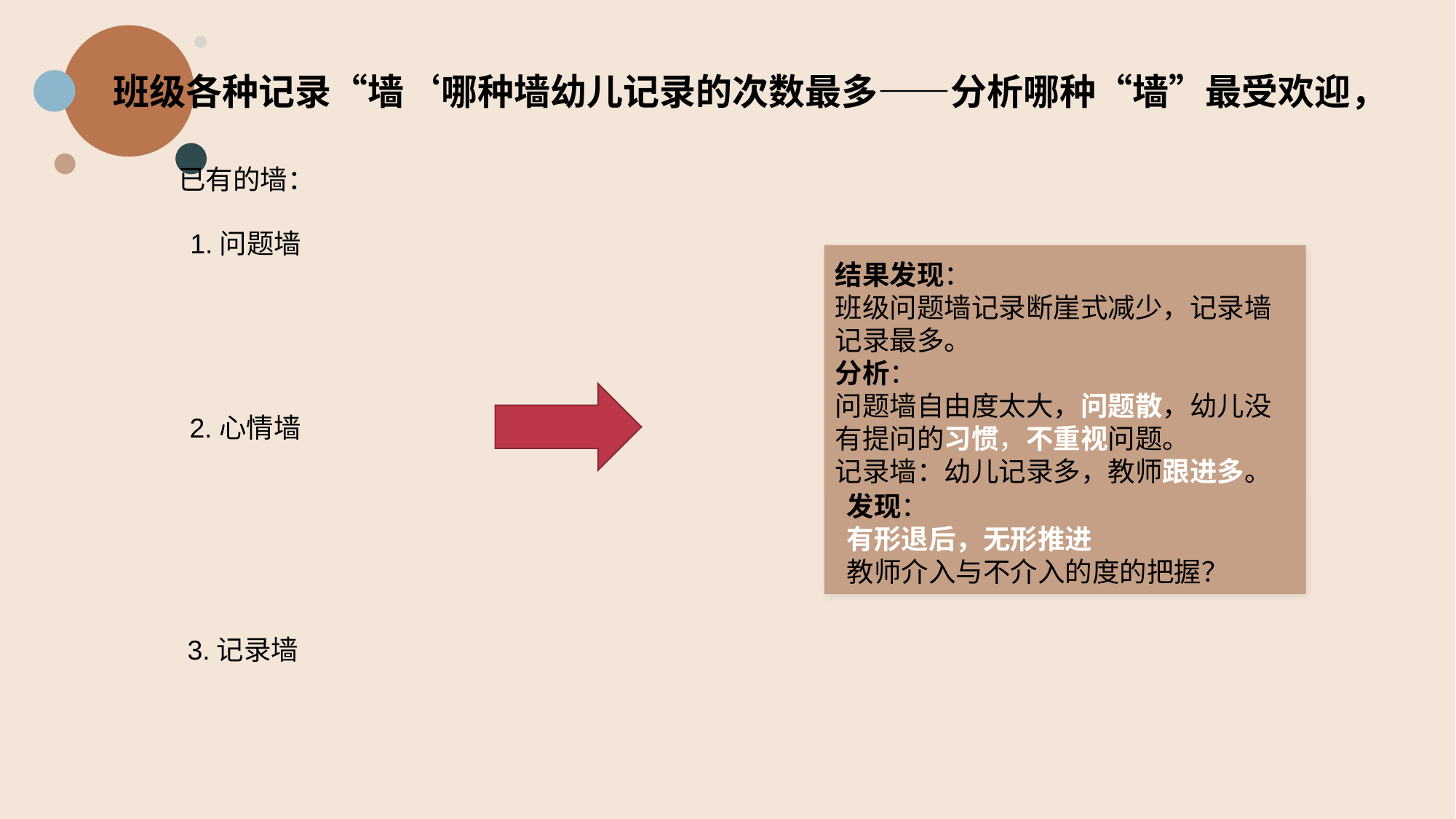

班级各种记录“墙‘哪种墙幼儿记录的次数最多——分析哪种“墙”最受欢迎，
已有的墙：
1.问题墙

结果发现：
班级问题墙记录断崖式减少，记录墙记录最多。
分析：
问题墙自由度太大，问题散，幼儿没有提问的习惯，不重视问题。
记录墙：幼儿记录多，教师跟进多。
发现：
有形退后，无形推进
教师介入与不介入的度的把握？

2.心情墙
3.记录墙